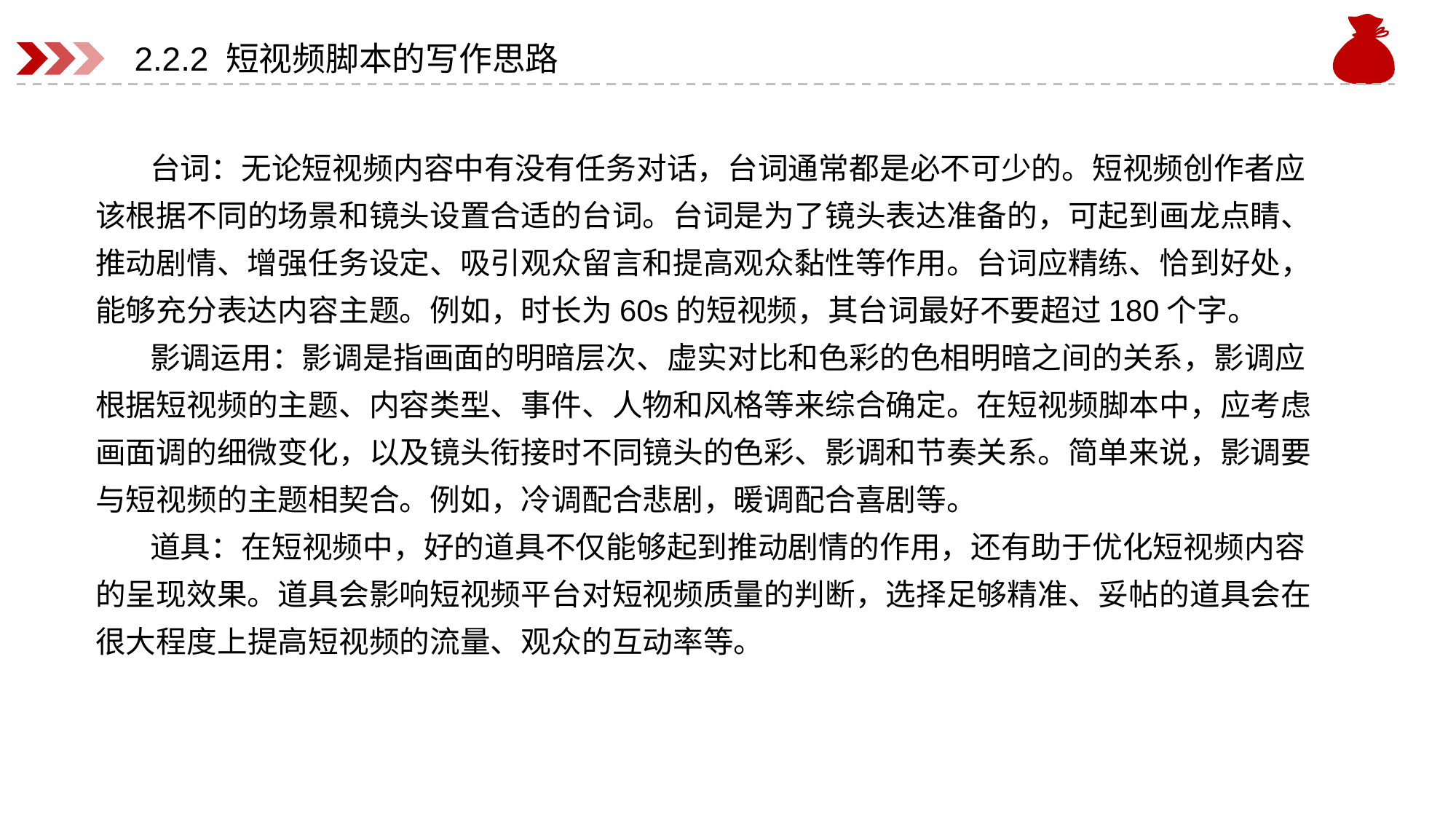

# 2.2.2 短视频脚本的写作思路
25
台词：无论短视频内容中有没有任务对话，台词通常都是必不可少的。短视频创作者应该根据不同的场景和镜头设置合适的台词。台词是为了镜头表达准备的，可起到画龙点睛、推动剧情、增强任务设定、吸引观众留言和提高观众黏性等作用。台词应精练、恰到好处，能够充分表达内容主题。例如，时长为60s的短视频，其台词最好不要超过180个字。
影调运用：影调是指画面的明暗层次、虚实对比和色彩的色相明暗之间的关系，影调应根据短视频的主题、内容类型、事件、人物和风格等来综合确定。在短视频脚本中，应考虑画面调的细微变化，以及镜头衔接时不同镜头的色彩、影调和节奏关系。简单来说，影调要与短视频的主题相契合。例如，冷调配合悲剧，暖调配合喜剧等。
道具：在短视频中，好的道具不仅能够起到推动剧情的作用，还有助于优化短视频内容的呈现效果。道具会影响短视频平台对短视频质量的判断，选择足够精准、妥帖的道具会在很大程度上提高短视频的流量、观众的互动率等。